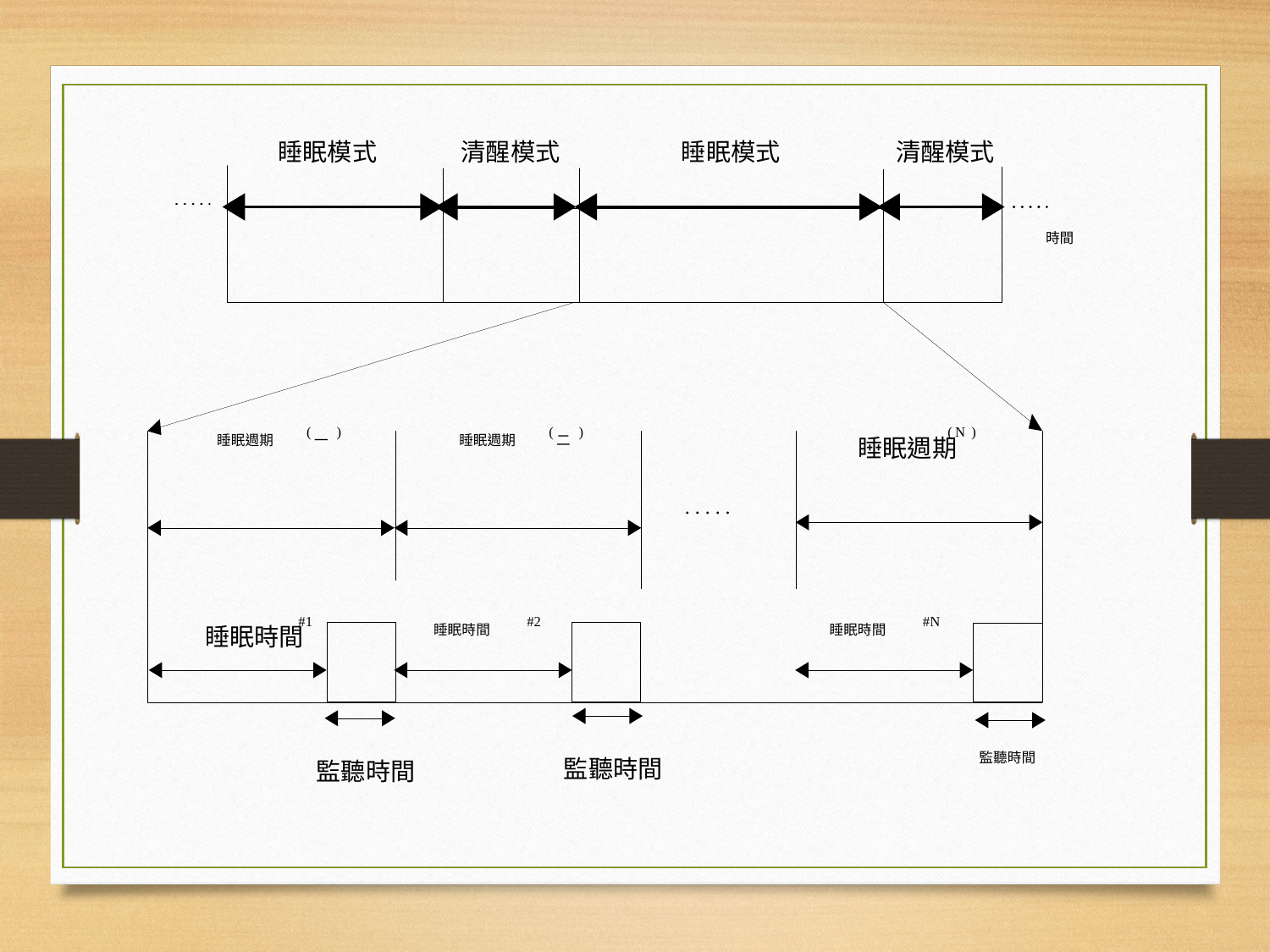

睡眠模式
清醒模式
睡眠模式
清醒模式

時間

(
)
(
)
(
N
)
睡眠週期
一
睡眠週期
二
睡眠週期

. . . . .

 #1
 #2
 #N
睡眠時間
睡眠時間
睡眠時間

監聽時間
監聽時間
監聽時間